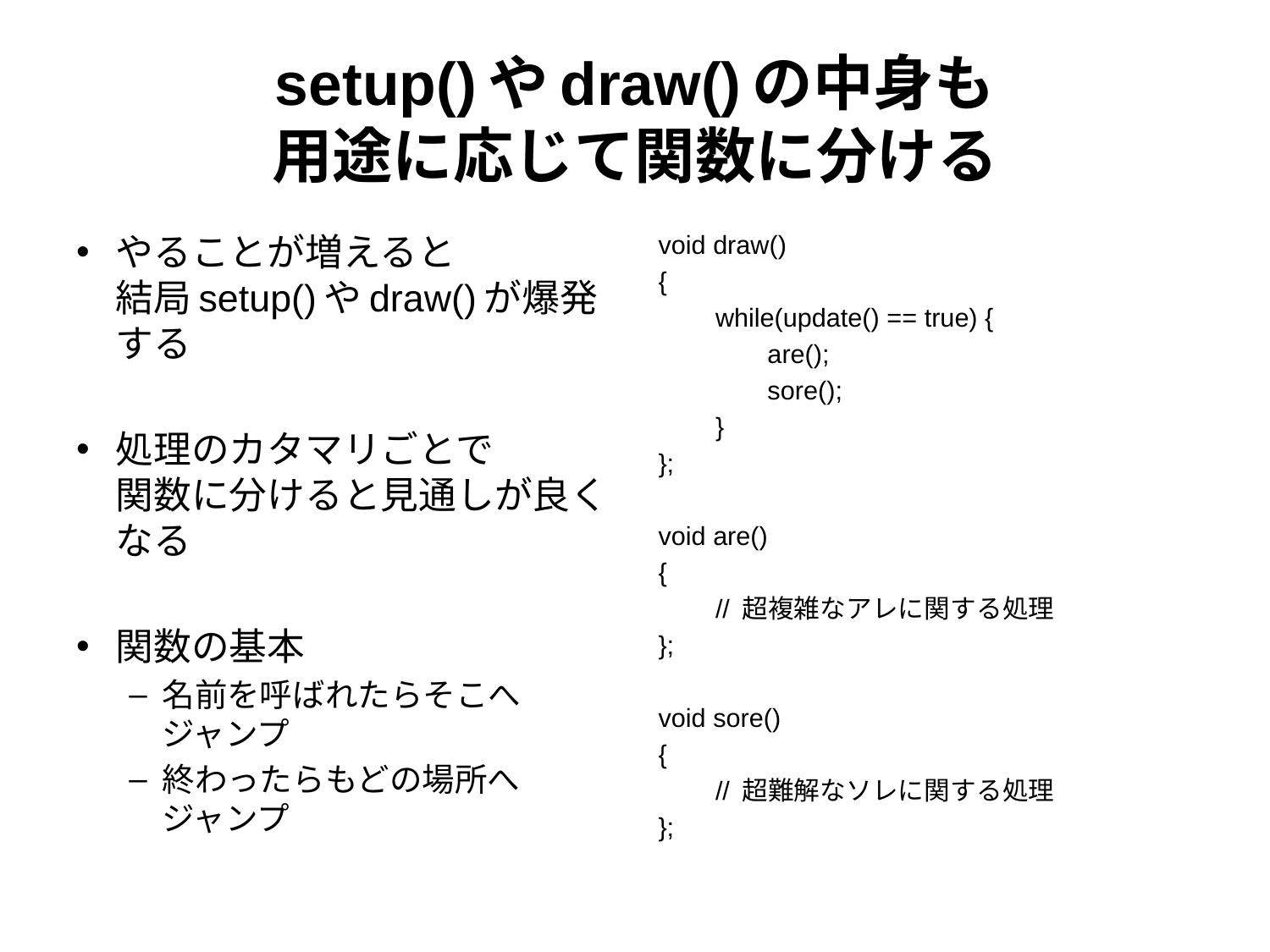

# setup()やdraw()の中身も 用途に応じて関数に分ける
やることが増えると
結局setup()やdraw()が爆発する

処理のカタマリごとで
関数に分けると見通しが良くなる

関数の基本
名前を呼ばれたらそこへ
ジャンプ
終わったらもどの場所へ
ジャンプ

void draw()
{
　　while(update() == true) {
　　　　are();
　　　　sore();
　　}
};

void are()
{
　　// 超複雑なアレに関する処理
};

void sore()
{
　　// 超難解なソレに関する処理
};